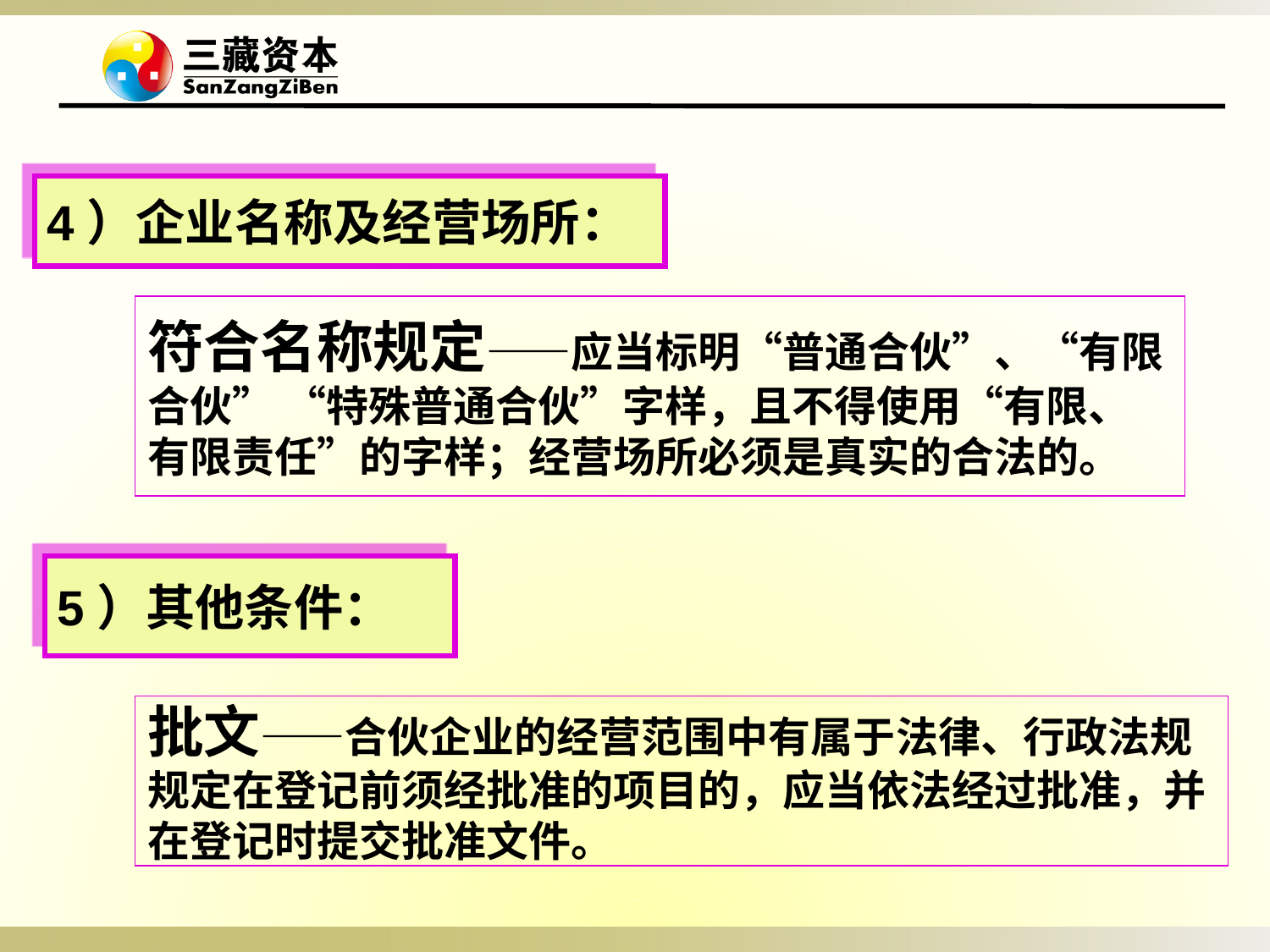

4）企业名称及经营场所：
符合名称规定——应当标明“普通合伙”、“有限合伙” “特殊普通合伙”字样，且不得使用“有限、有限责任”的字样；经营场所必须是真实的合法的。
5）其他条件：
批文——合伙企业的经营范围中有属于法律、行政法规规定在登记前须经批准的项目的，应当依法经过批准，并在登记时提交批准文件。